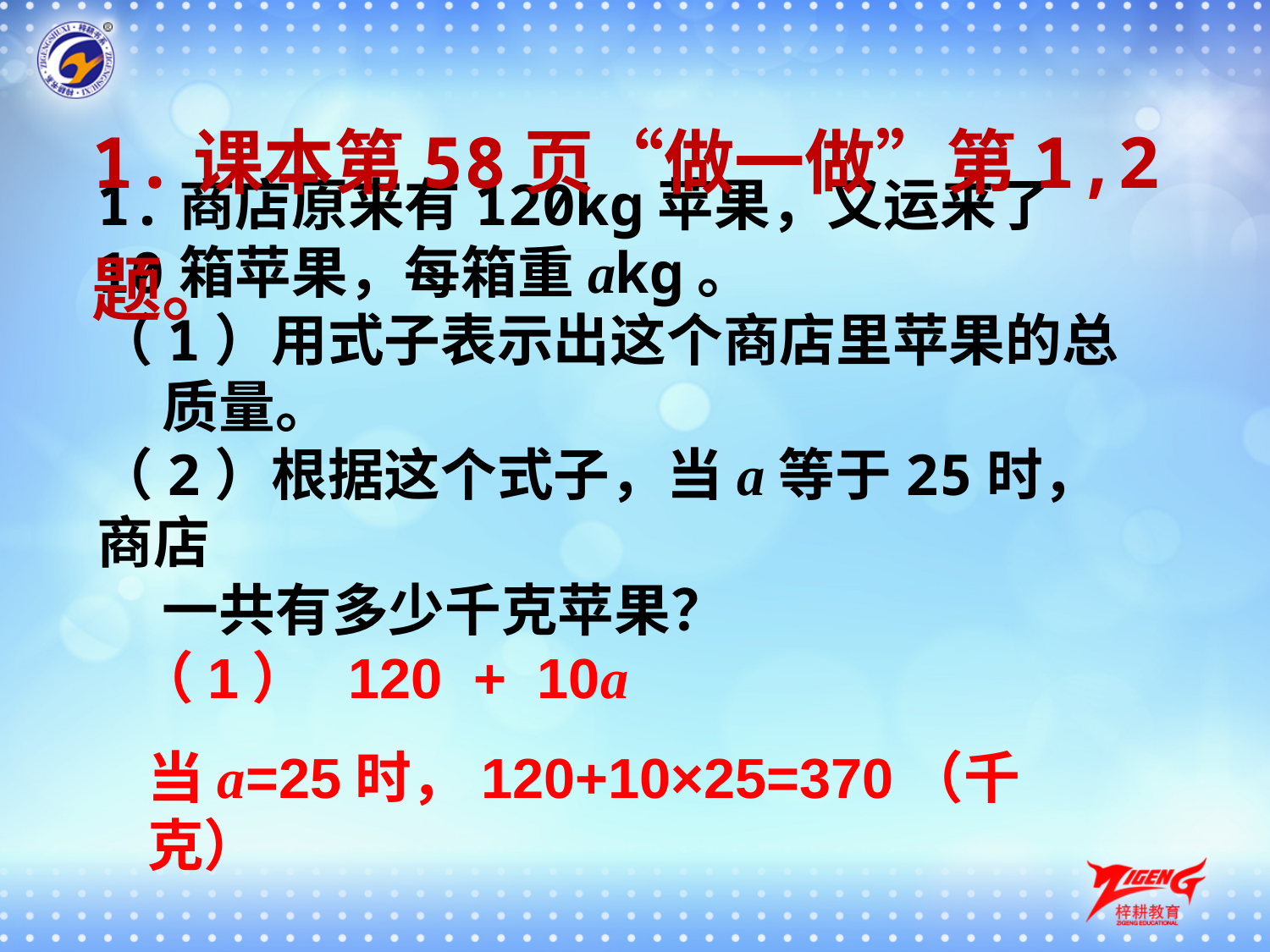

1.课本第58页“做一做”第1,2题。
1.商店原来有120kg苹果，又运来了10箱苹果，每箱重akg。
（1）用式子表示出这个商店里苹果的总
    质量。
（2）根据这个式子，当a等于25时，商店
    一共有多少千克苹果？

（1）  120  +  10a
当a=25时，120+10×25=370（千克）